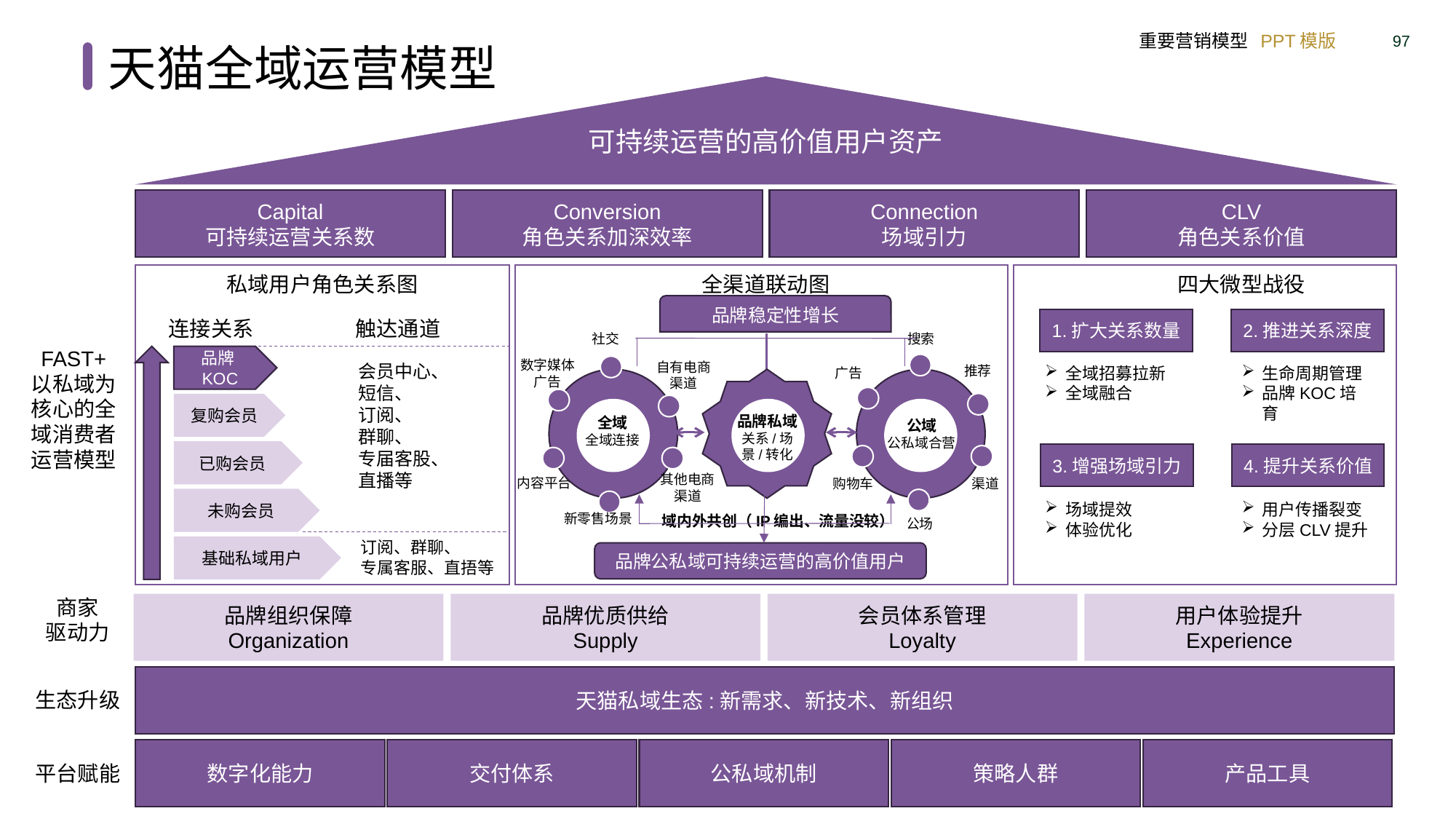

天猫全域运营模型
可持续运营的高价值用户资产

Capital
可持续运营关系数
Conversion
角色关系加深效率
Connection
场域引力
CLV
角色关系价值

全渠道联动图
品牌稳定性增长
社交
搜索
数字媒体广告
自有电商渠道

推荐
广告

品牌私域
关系/场景/转化
全域
全域连接
公域
公私域合营

其他电商渠道
购物车
渠道

新零售场景
域内外共创（IP编出、流量没较）
公场
品牌公私域可持续运营的高价值用户

私域用户角色关系图
四大微型战役
1.扩大关系数量
2.推进关系深度
连接关系
触达通道
FAST+
以私域为核心的全域消费者运营模型

品牌KOC
会员中心、
短信、
订阅、
群聊、
专届客股、
直播等
全域招募拉新
全域融合
生命周期管理
品牌KOC培育
复购会员
已购会员
3.增强场域引力
4.提升关系价值
内容平台
未购会员
场域提效
体验优化
用户传播裂变
分层CLV提升
订阅、群聊、
专属客服、直捂等
基础私域用户
商家
驱动力
品牌组织保障
Organization
品牌优质供给
Supply
会员体系管理
Loyalty
用户体验提升
Experience
天猫私域生态:新需求、新技术、新组织
生态升级
数字化能力
交付体系
公私域机制
策略人群
产品工具
平台赋能